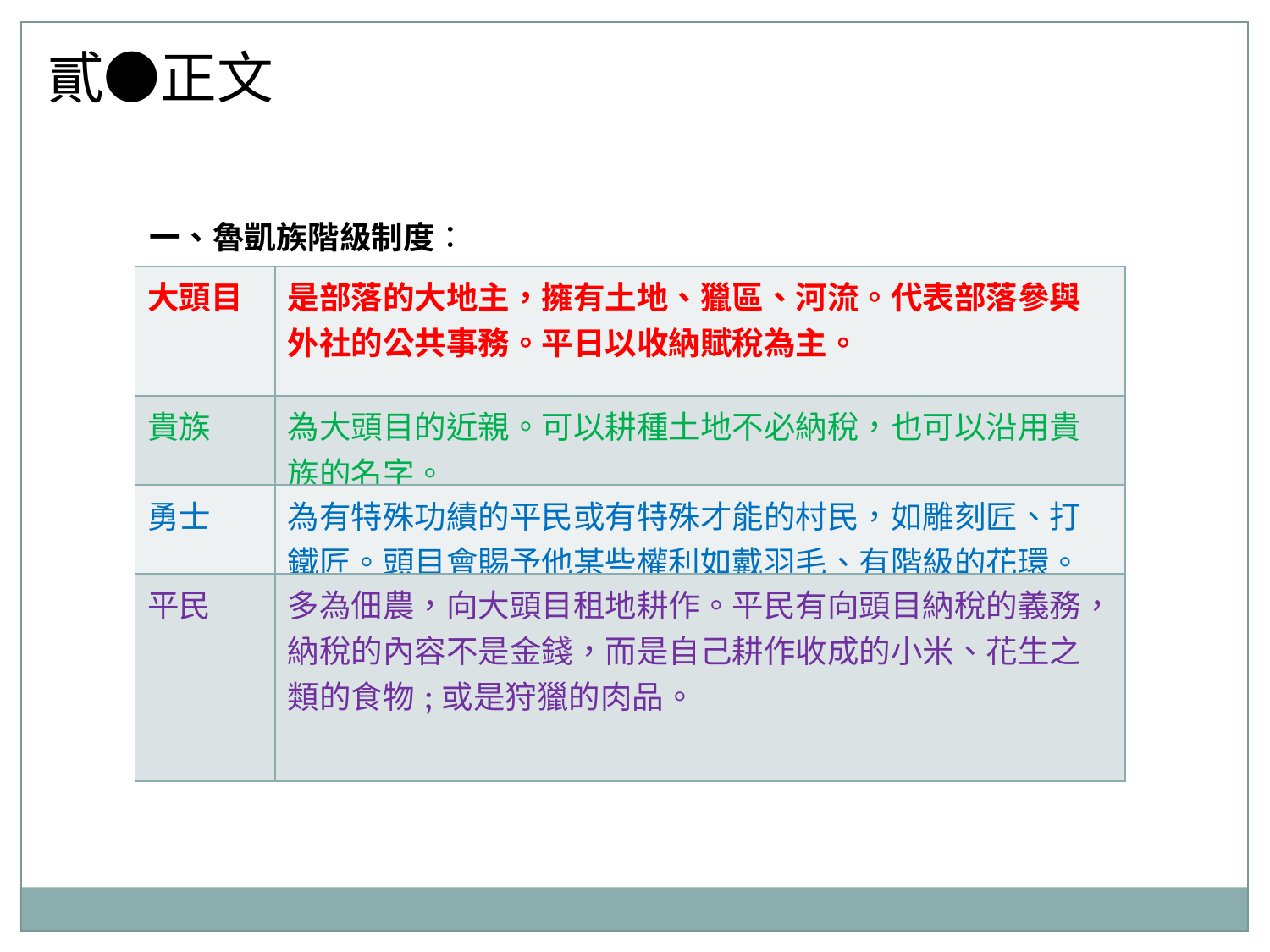

貳●正文
一、魯凱族階級制度：
| 大頭目 | 是部落的大地主，擁有土地、獵區、河流。代表部落參與外社的公共事務。平日以收納賦稅為主。 |
| --- | --- |
| 貴族 | 為大頭目的近親。可以耕種土地不必納稅，也可以沿用貴族的名字。 |
| 勇士 | 為有特殊功績的平民或有特殊才能的村民，如雕刻匠、打鐵匠。頭目會賜予他某些權利如戴羽毛、有階級的花環。 |
| 平民 | 多為佃農，向大頭目租地耕作。平民有向頭目納稅的義務，納稅的內容不是金錢，而是自己耕作收成的小米、花生之類的食物;或是狩獵的肉品。 |